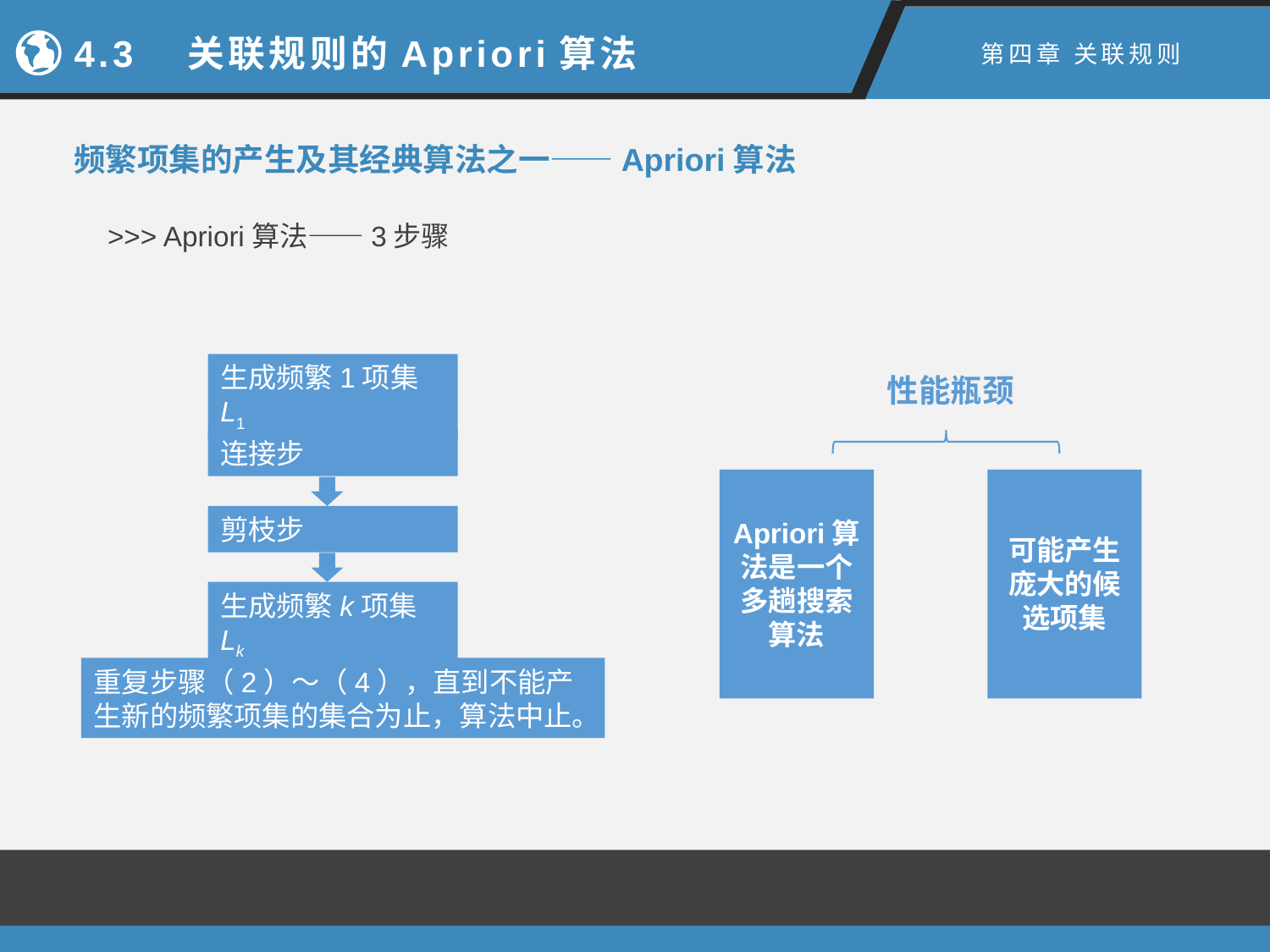

4.2　关联规则的挖掘过程

4.3　关联规则的Apriori算法

4.2　关联规则的挖掘过程

第四章 关联规则
频繁项集的产生及其经典算法之一——Apriori算法

>>> Apriori算法——3步骤

生成频繁1项集L1
性能瓶颈

连接步

剪枝步
Apriori算法是一个多趟搜索算法
可能产生庞大的候选项集

生成频繁k项集Lk

重复步骤（2）～（4），直到不能产生新的频繁项集的集合为止，算法中止。